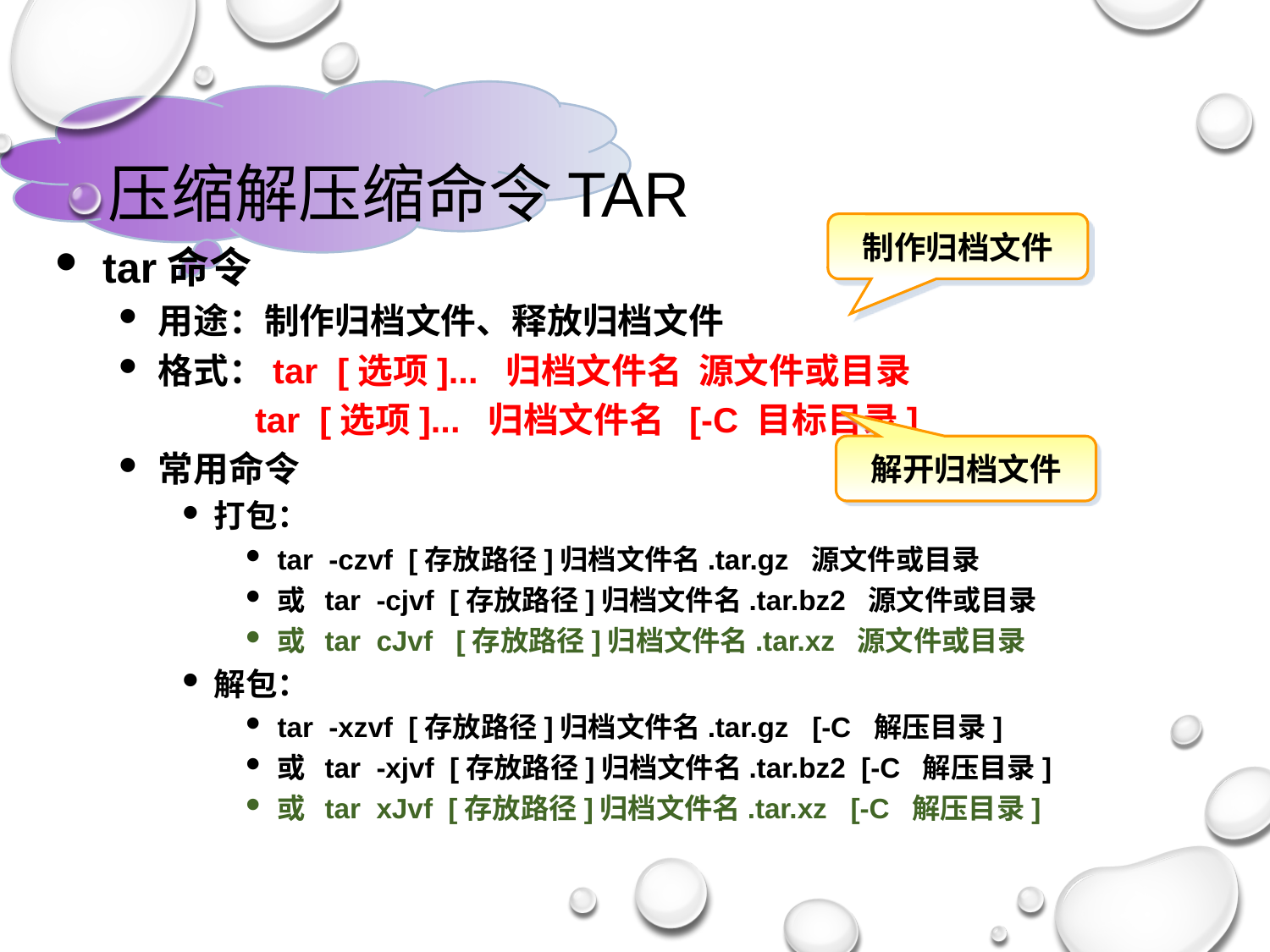

# 压缩解压缩命令tar
制作归档文件
tar命令
用途：制作归档文件、释放归档文件
格式：tar  [选项]...  归档文件名  源文件或目录
              tar  [选项]...  归档文件名  [-C 目标目录]
常用命令
打包：
tar  -czvf  [存放路径]归档文件名.tar.gz  源文件或目录
或  tar  -cjvf  [存放路径]归档文件名.tar.bz2  源文件或目录
或  tar  cJvf   [存放路径]归档文件名.tar.xz  源文件或目录
解包：
tar  -xzvf  [存放路径]归档文件名.tar.gz   [-C  解压目录]
或  tar  -xjvf  [存放路径]归档文件名.tar.bz2  [-C  解压目录]
或  tar  xJvf  [存放路径]归档文件名.tar.xz   [-C  解压目录]
解开归档文件